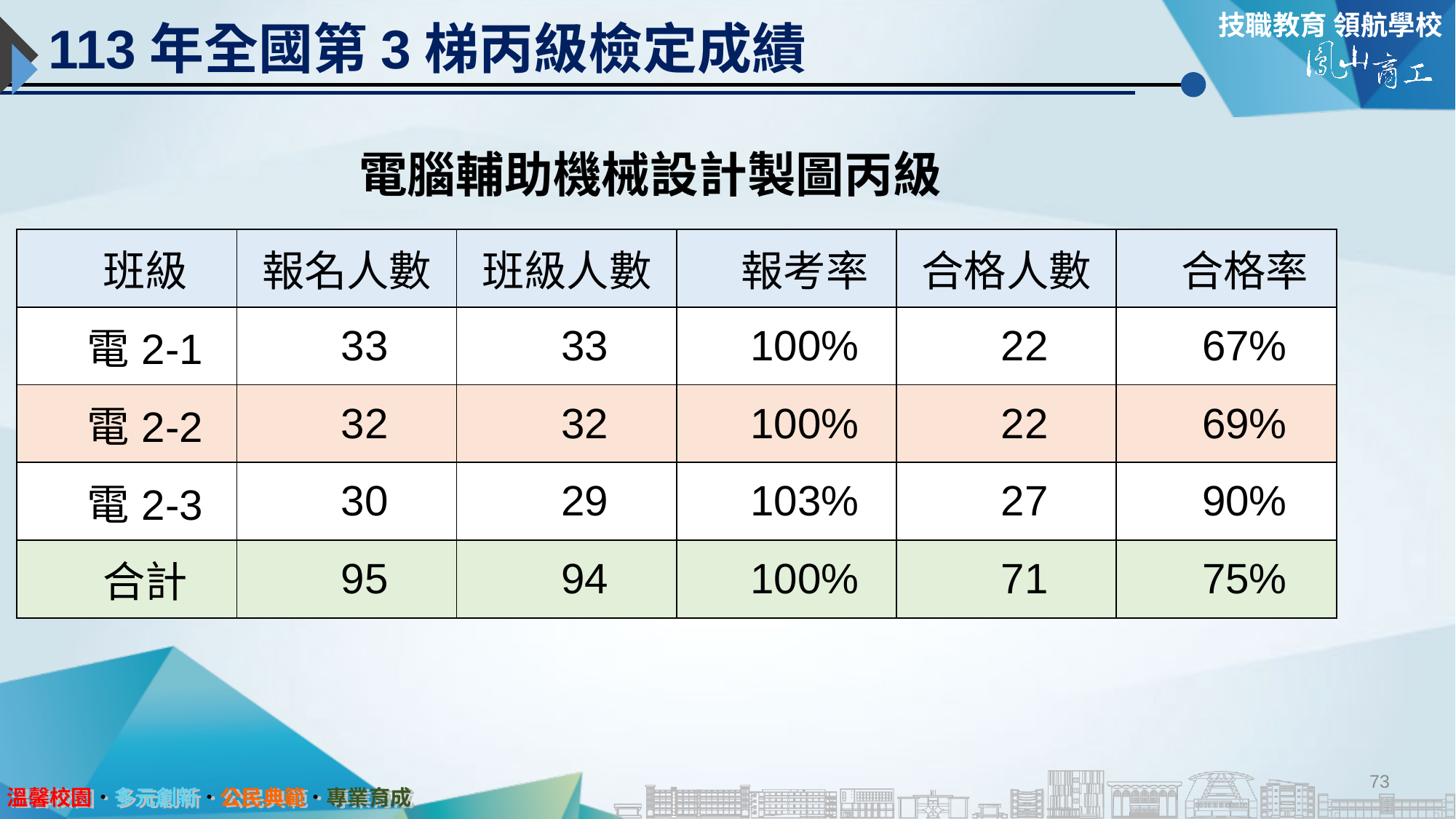

# 113年全國第3梯丙級檢定成績
電腦輔助機械設計製圖丙級

| 班級 | 報名人數 | 班級人數 | 報考率 | 合格人數 | 合格率 |
| --- | --- | --- | --- | --- | --- |
| 電2-1 | 33 | 33 | 100% | 22 | 67% |
| 電2-2 | 32 | 32 | 100% | 22 | 69% |
| 電2-3 | 30 | 29 | 103% | 27 | 90% |
| 合計 | 95 | 94 | 100% | 71 | 75% |
73